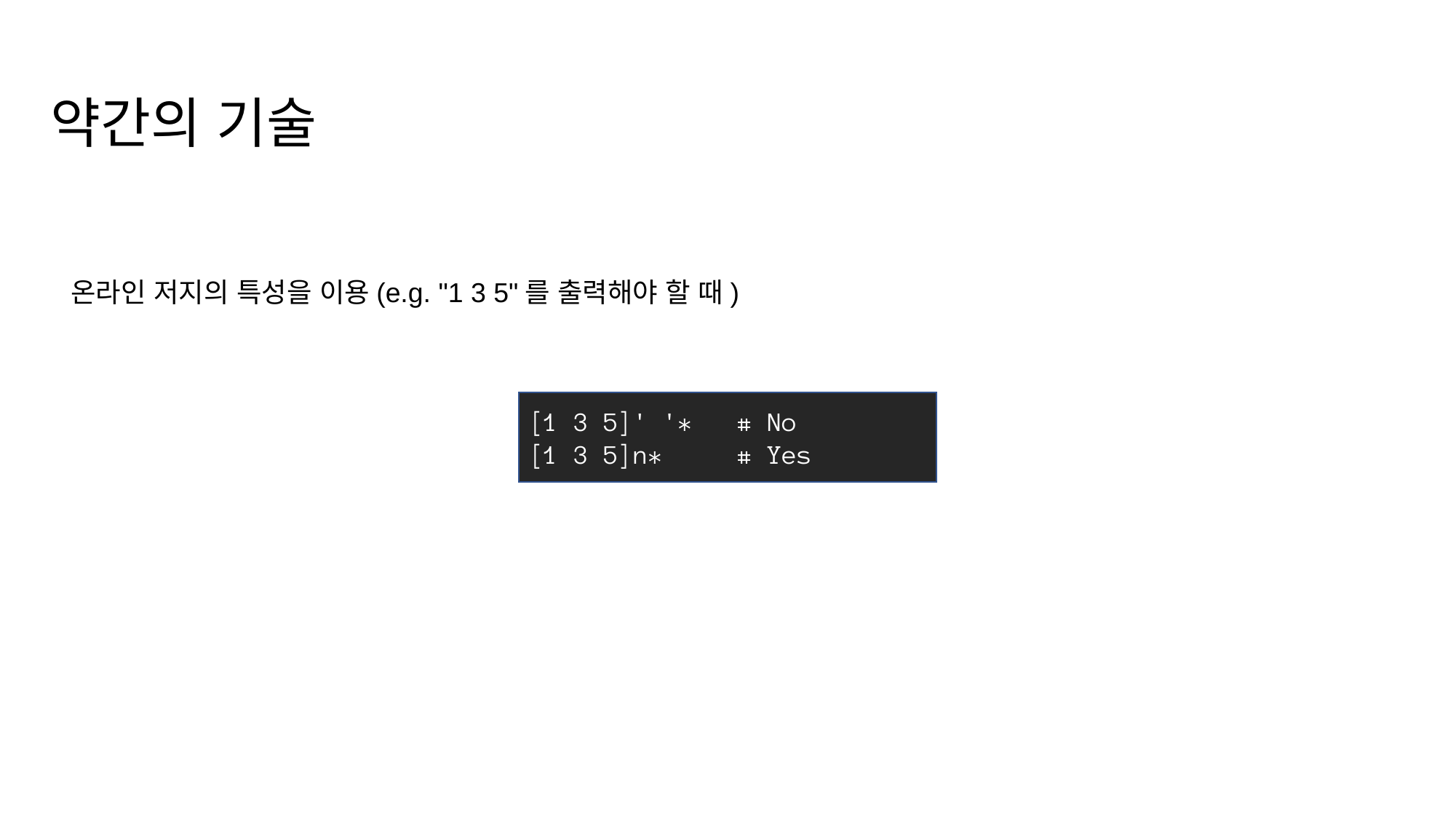

약간의 기술
온라인 저지의 특성을 이용(e.g. "1 3 5"를 출력해야 할 때)
[1 3 5]' '*   # No
[1 3 5]n*     # Yes